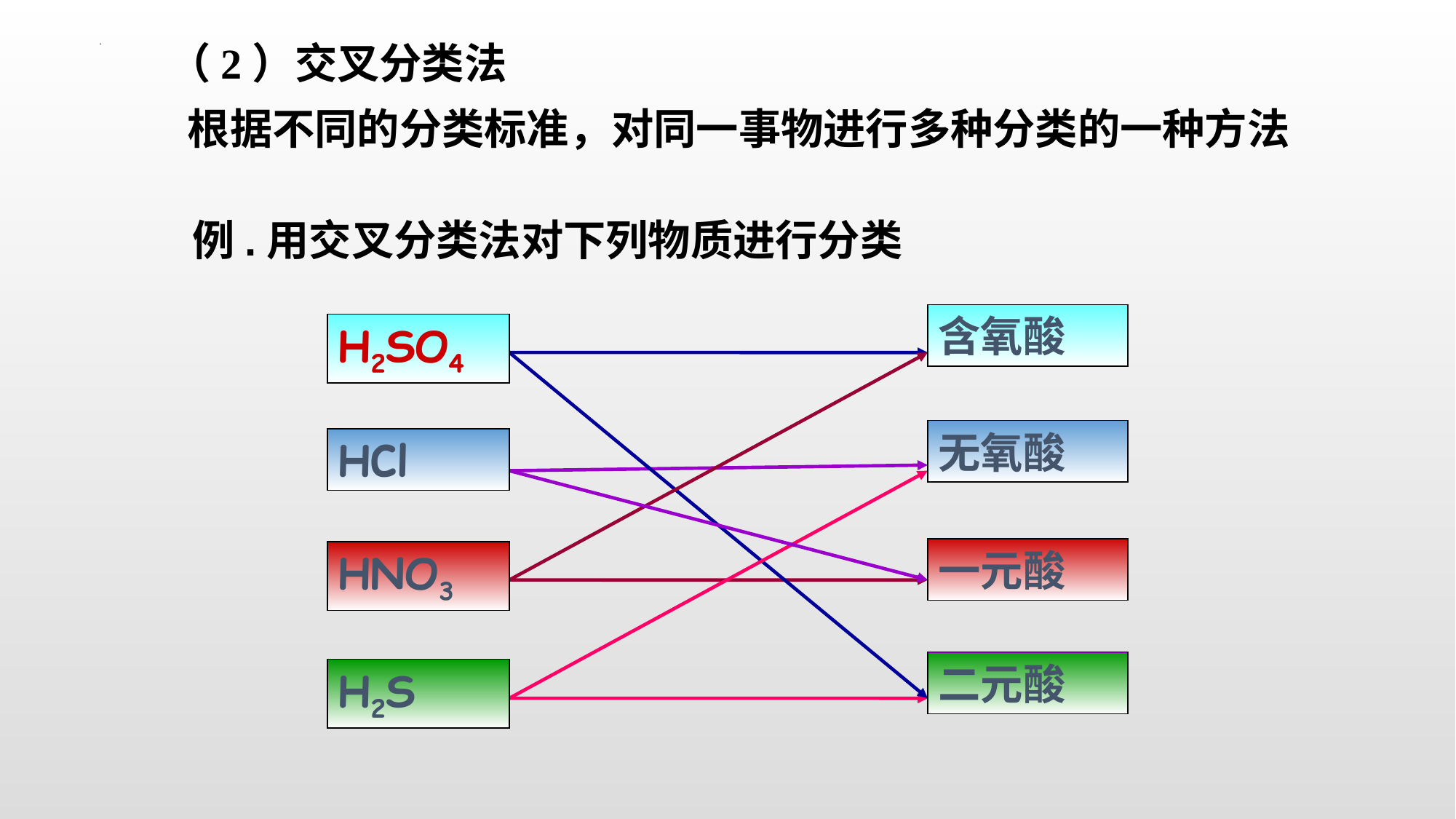

（2）交叉分类法
        根据不同的分类标准，对同一事物进行多种分类的一种方法
例.用交叉分类法对下列物质进行分类
含氧酸
无氧酸
一元酸
二元酸
H2SO4
HCl
HNO3
H2S